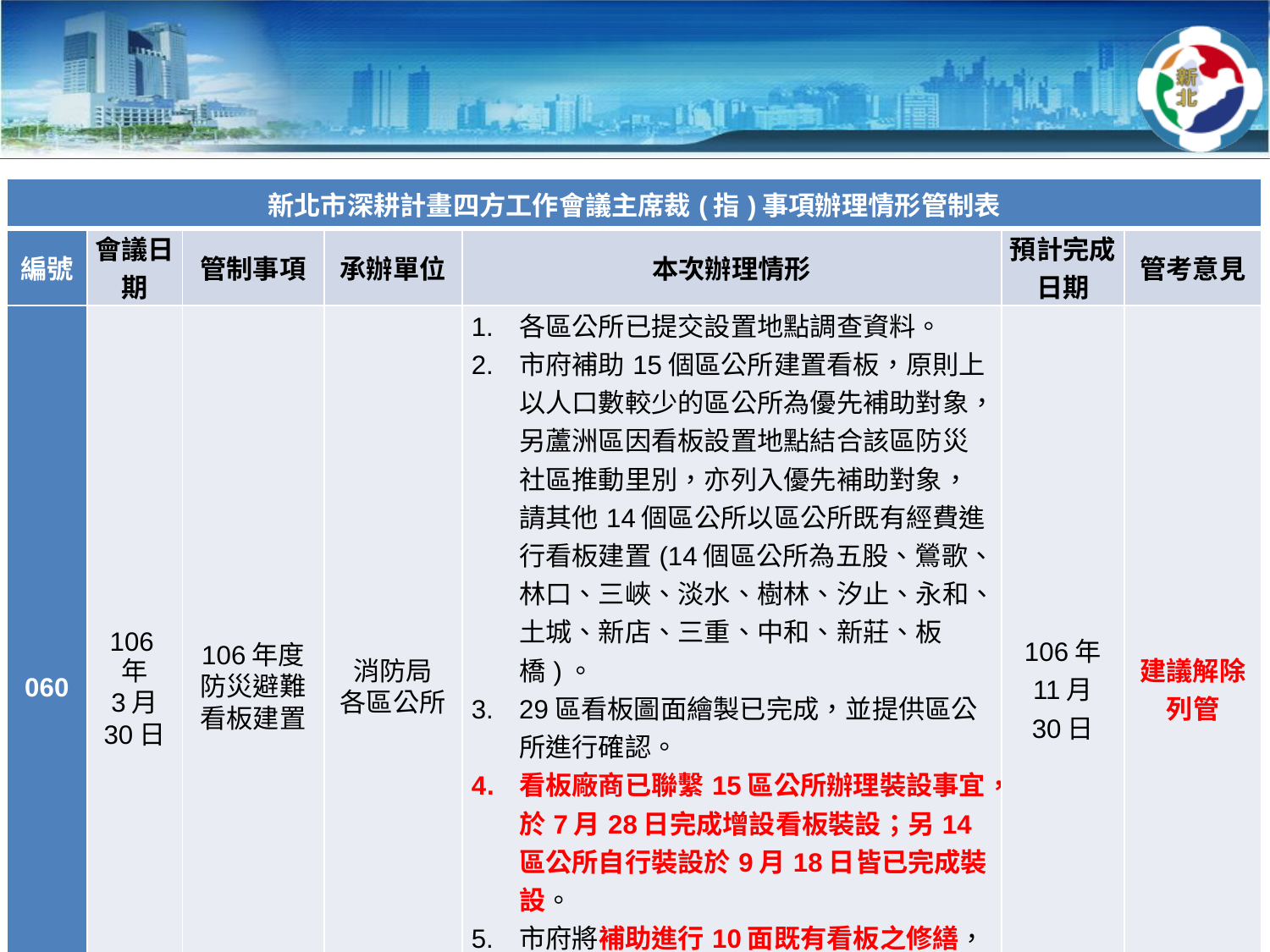

| 新北市深耕計畫四方工作會議主席裁(指)事項辦理情形管制表 |  |  |  |  |  |  |
| --- | --- | --- | --- | --- | --- | --- |
| 編號 | 會議日期 | 管制事項 | 承辦單位 | 本次辦理情形 | 預計完成日期 | 管考意見 |
| 060 | 106年 3月 30日 | 106年度防災避難看板建置 | 消防局 各區公所 | 各區公所已提交設置地點調查資料。 市府補助15個區公所建置看板，原則上以人口數較少的區公所為優先補助對象，另蘆洲區因看板設置地點結合該區防災社區推動里別，亦列入優先補助對象，請其他14個區公所以區公所既有經費進行看板建置(14個區公所為五股、鶯歌、林口、三峽、淡水、樹林、汐止、永和、土城、新店、三重、中和、新莊、板橋)。 29區看板圖面繪製已完成，並提供區公所進行確認。 看板廠商已聯繫15區公所辦理裝設事宜，於7月28日完成增設看板裝設；另14區公所自行裝設於9月18日皆已完成裝設。 市府將補助進行10面既有看板之修繕，目前共有7區提報(中和、土城、平溪、金山、貢寮、深坑、萬里)，計有10面看板，目前皆已完成繪製及修繕。 | 106年 11月 30日 | 建議解除列管 |
8